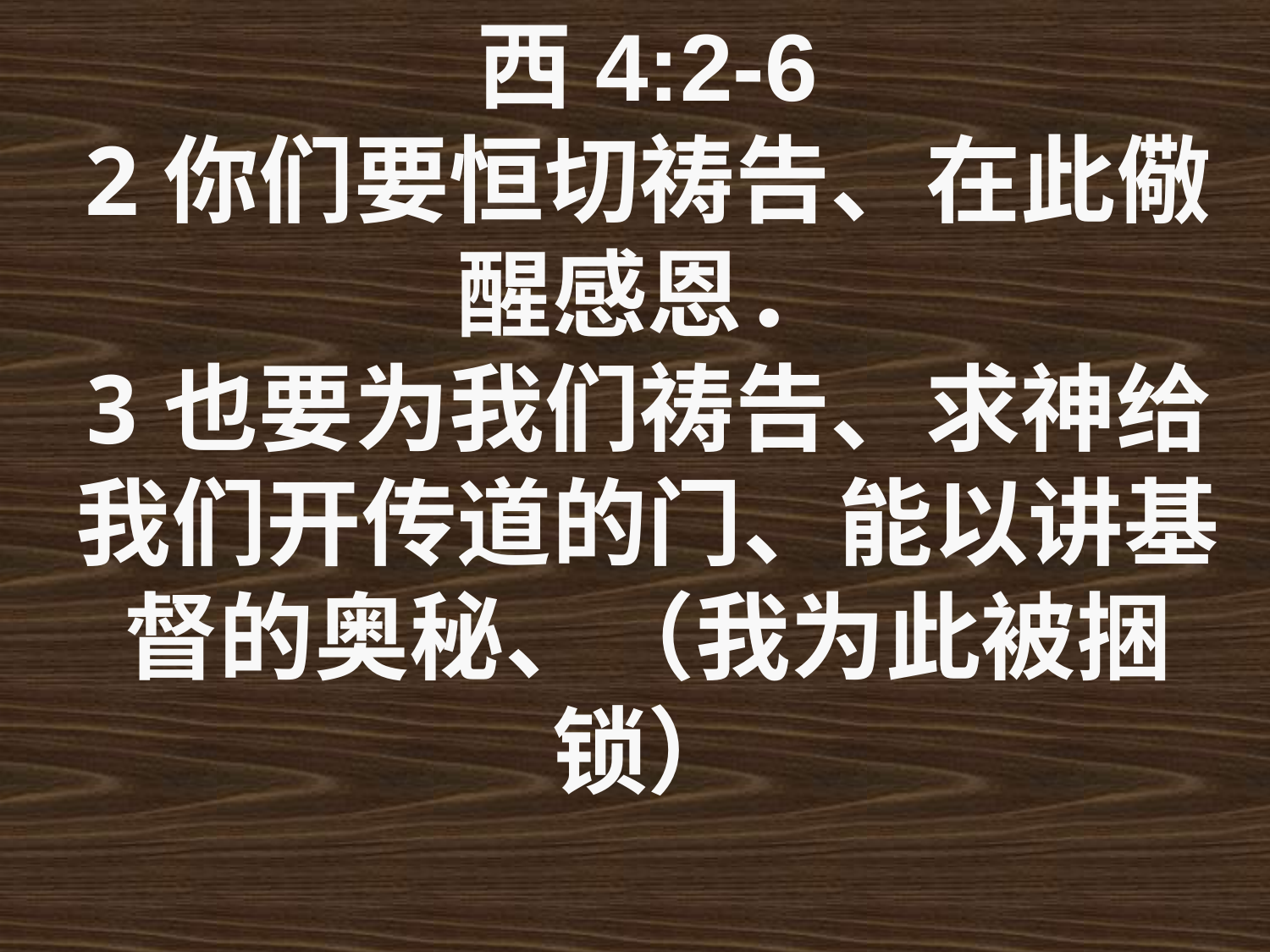

西4:2-6
2你们要恒切祷告、在此儆醒感恩．
3也要为我们祷告、求神给我们开传道的门、能以讲基督的奥秘、（我为此被捆锁）